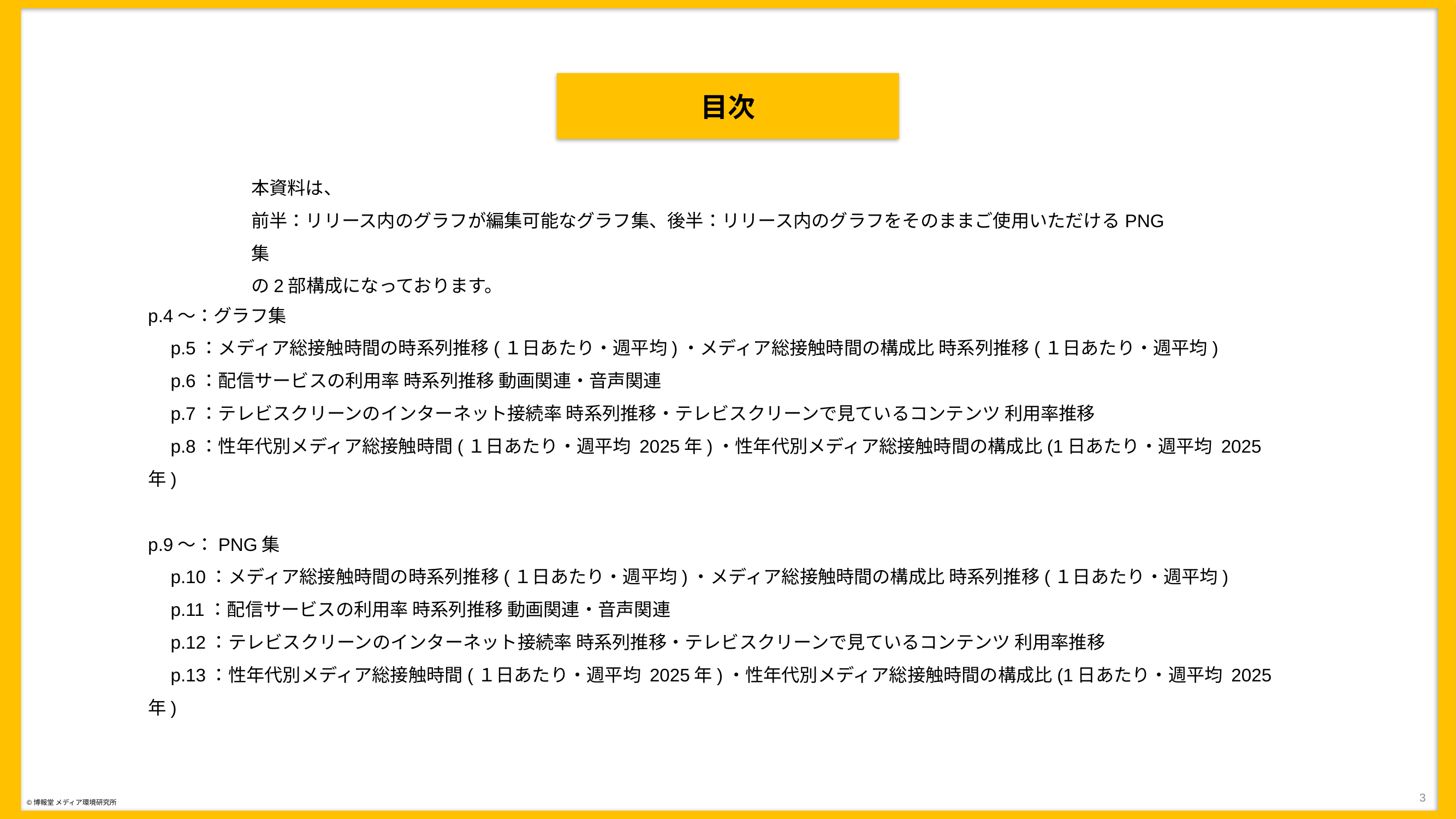

目次
本資料は、
前半：リリース内のグラフが編集可能なグラフ集、後半：リリース内のグラフをそのままご使用いただけるPNG集
の2部構成になっております。
p.4～：グラフ集
　p.5：メディア総接触時間の時系列推移(１日あたり・週平均)・メディア総接触時間の構成比 時系列推移(１日あたり・週平均)
　p.6：配信サービスの利用率 時系列推移 動画関連・音声関連
　p.7：テレビスクリーンのインターネット接続率 時系列推移・テレビスクリーンで見ているコンテンツ 利用率推移
　p.8：性年代別メディア総接触時間(１日あたり・週平均 2025年)・性年代別メディア総接触時間の構成比(1日あたり・週平均 2025年)

p.9～：PNG集
　p.10：メディア総接触時間の時系列推移(１日あたり・週平均)・メディア総接触時間の構成比 時系列推移(１日あたり・週平均)
　p.11：配信サービスの利用率 時系列推移 動画関連・音声関連
　p.12：テレビスクリーンのインターネット接続率 時系列推移・テレビスクリーンで見ているコンテンツ 利用率推移
　p.13：性年代別メディア総接触時間(１日あたり・週平均 2025年)・性年代別メディア総接触時間の構成比(1日あたり・週平均 2025年)
3